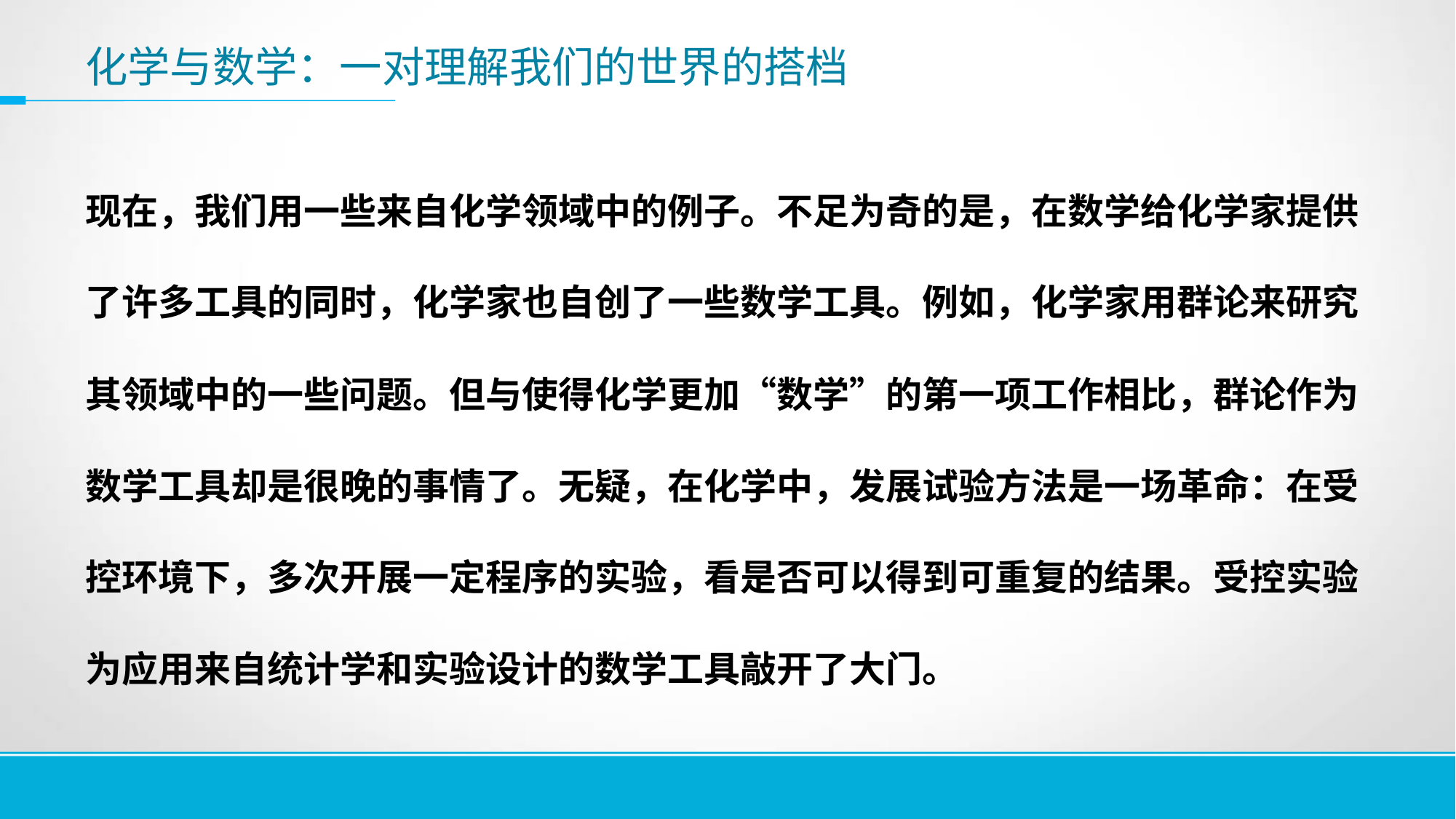

# 化学与数学：一对理解我们的世界的搭档
现在，我们用一些来自化学领域中的例子。不足为奇的是，在数学给化学家提供了许多工具的同时，化学家也自创了一些数学工具。例如，化学家用群论来研究其领域中的一些问题。但与使得化学更加“数学”的第一项工作相比，群论作为数学工具却是很晚的事情了。无疑，在化学中，发展试验方法是一场革命：在受控环境下，多次开展一定程序的实验，看是否可以得到可重复的结果。受控实验为应用来自统计学和实验设计的数学工具敲开了大门。